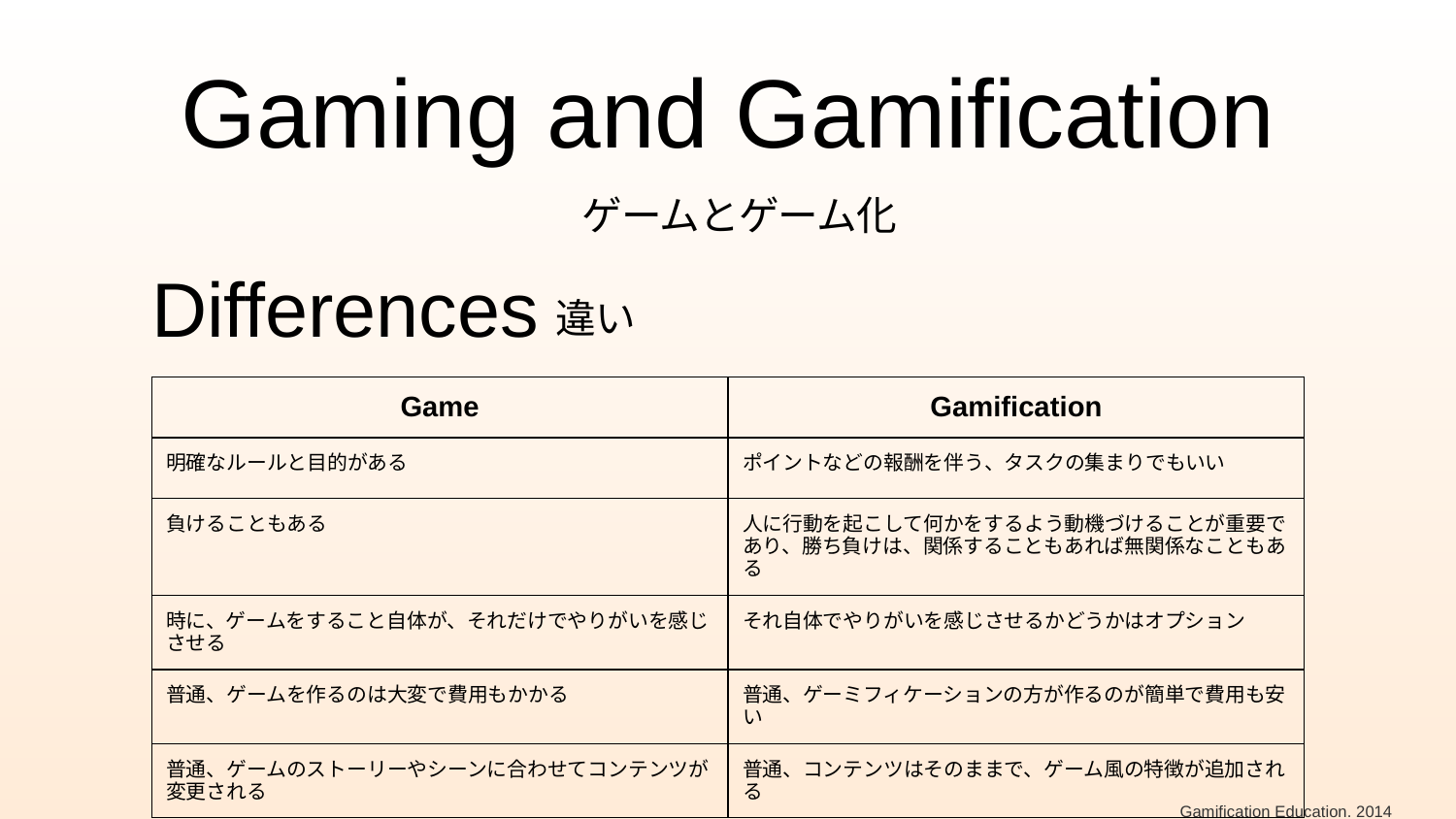

# Gaming and Gamification
ゲームとゲーム化
Differences
違い
| Game | Gamification |
| --- | --- |
| 明確なルールと目的がある | ポイントなどの報酬を伴う、タスクの集まりでもいい |
| 負けることもある | 人に行動を起こして何かをするよう動機づけることが重要であり、勝ち負けは、関係することもあれば無関係なこともある |
| 時に、ゲームをすること自体が、それだけでやりがいを感じさせる | それ自体でやりがいを感じさせるかどうかはオプション |
| 普通、ゲームを作るのは大変で費用もかかる | 普通、ゲーミフィケーションの方が作るのが簡単で費用も安い |
| 普通、ゲームのストーリーやシーンに合わせてコンテンツが変更される | 普通、コンテンツはそのままで、ゲーム風の特徴が追加される |
Gamification Education. 2014